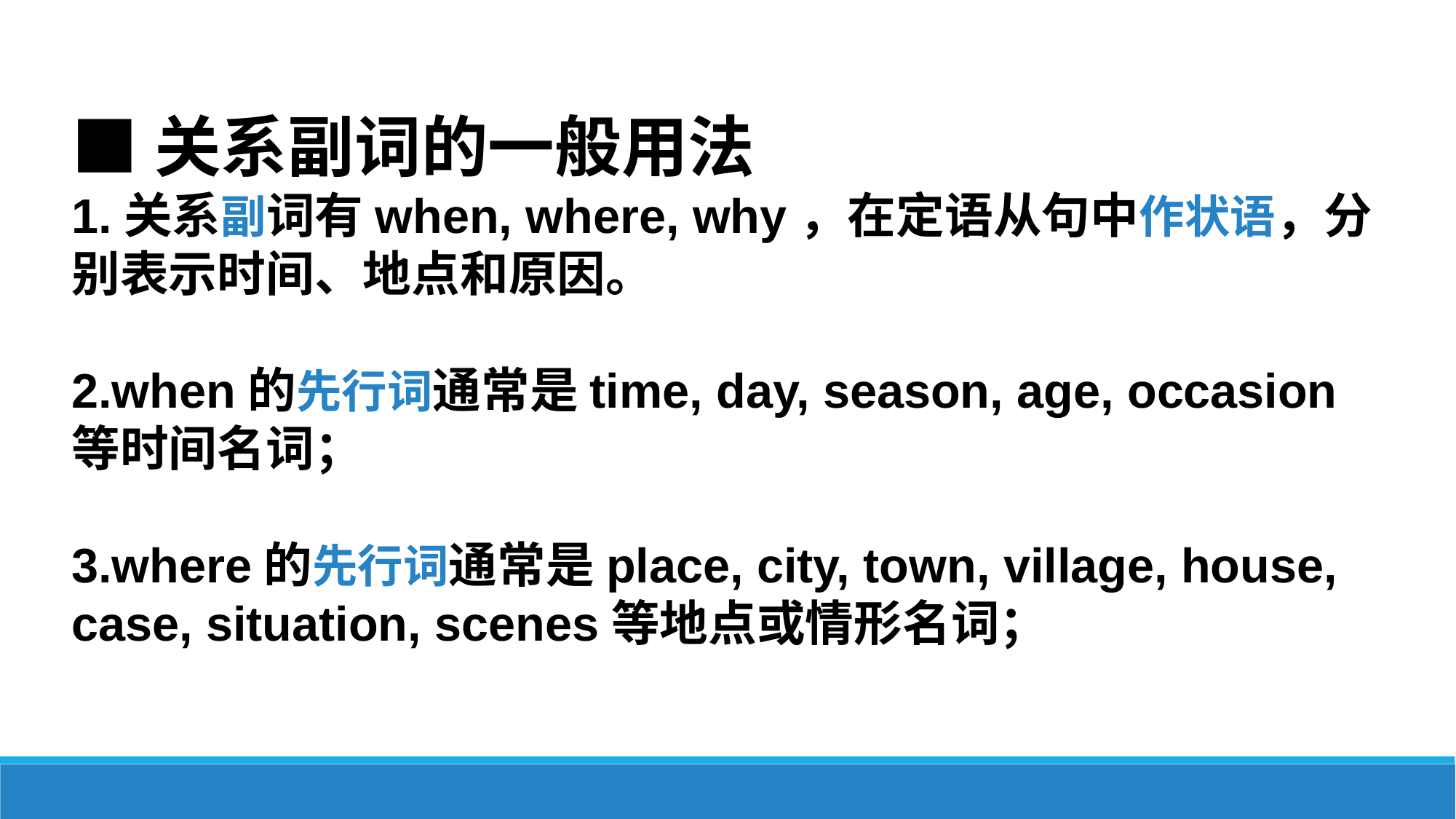

■关系副词的一般用法
1.关系副词有when, where, why，在定语从句中作状语，分别表示时间、地点和原因。

2.when的先行词通常是time, day, season, age, occasion等时间名词；

3.where的先行词通常是place, city, town, village, house, case, situation, scenes等地点或情形名词；